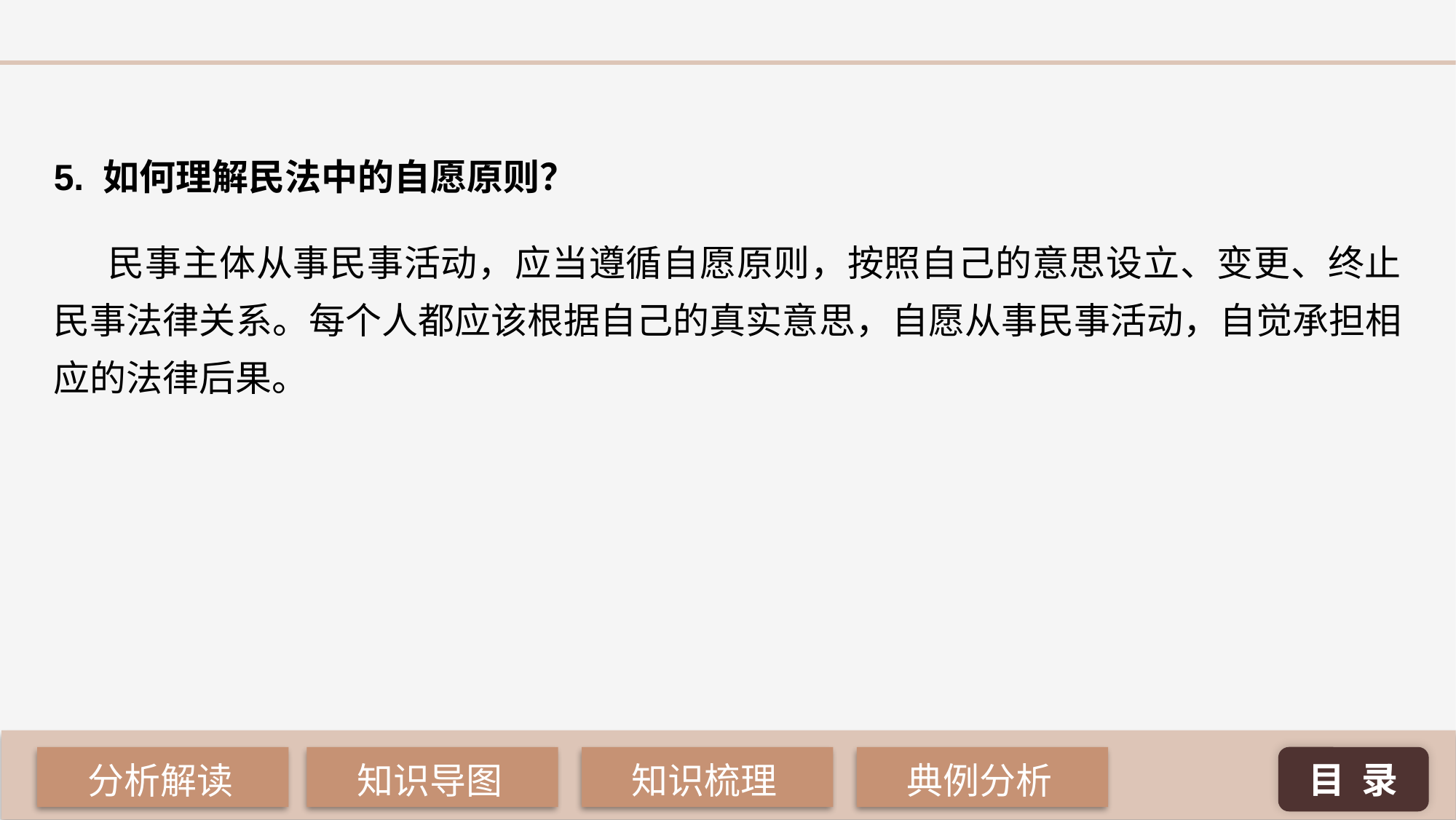

5. 如何理解民法中的自愿原则？
民事主体从事民事活动，应当遵循自愿原则，按照自己的意思设立、变更、终止民事法律关系。每个人都应该根据自己的真实意思，自愿从事民事活动，自觉承担相应的法律后果。